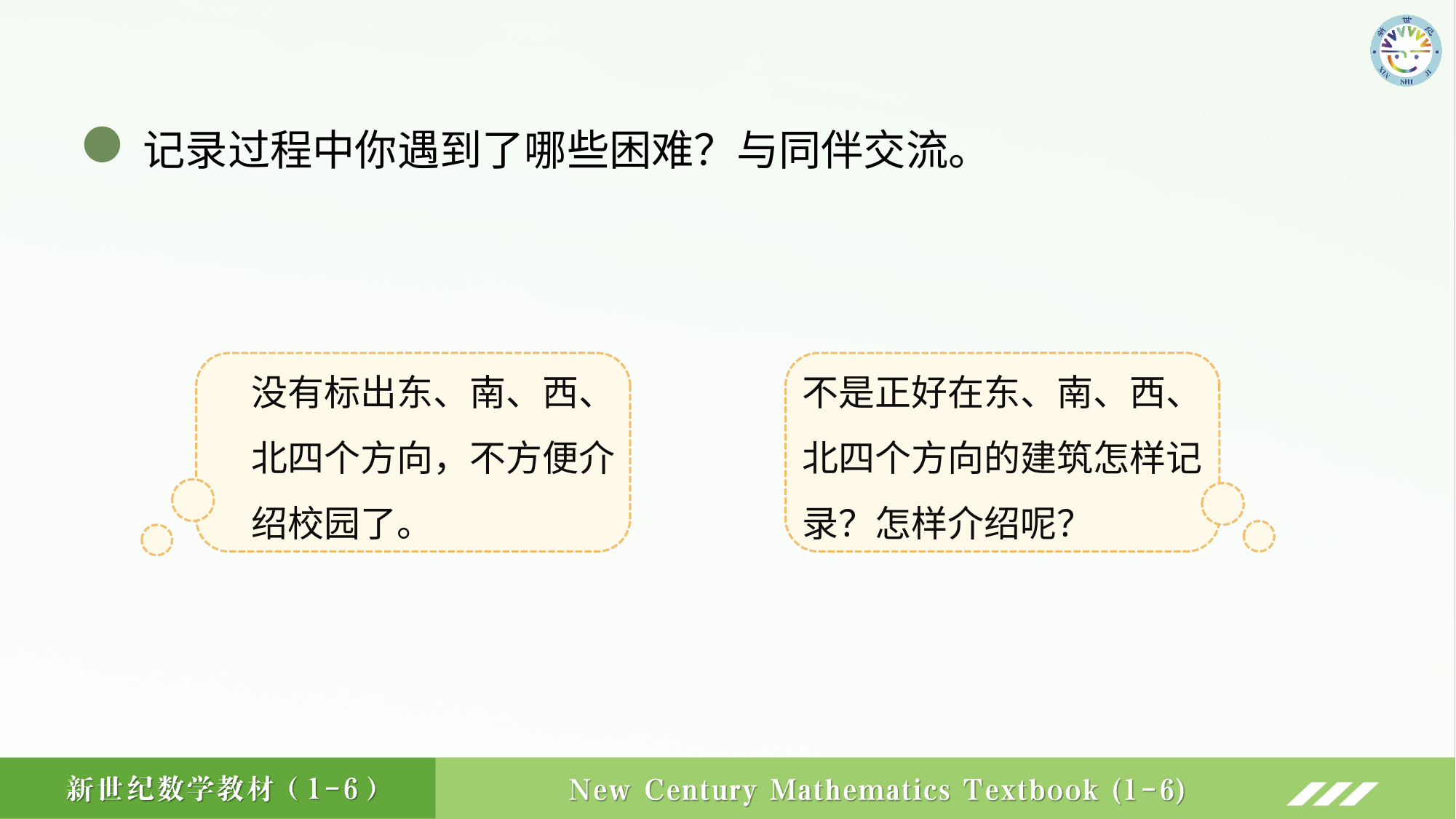

记录过程中你遇到了哪些困难？与同伴交流。

没有标出东、南、西、北四个方向，不方便介绍校园了。

不是正好在东、南、西、北四个方向的建筑怎样记录？怎样介绍呢？